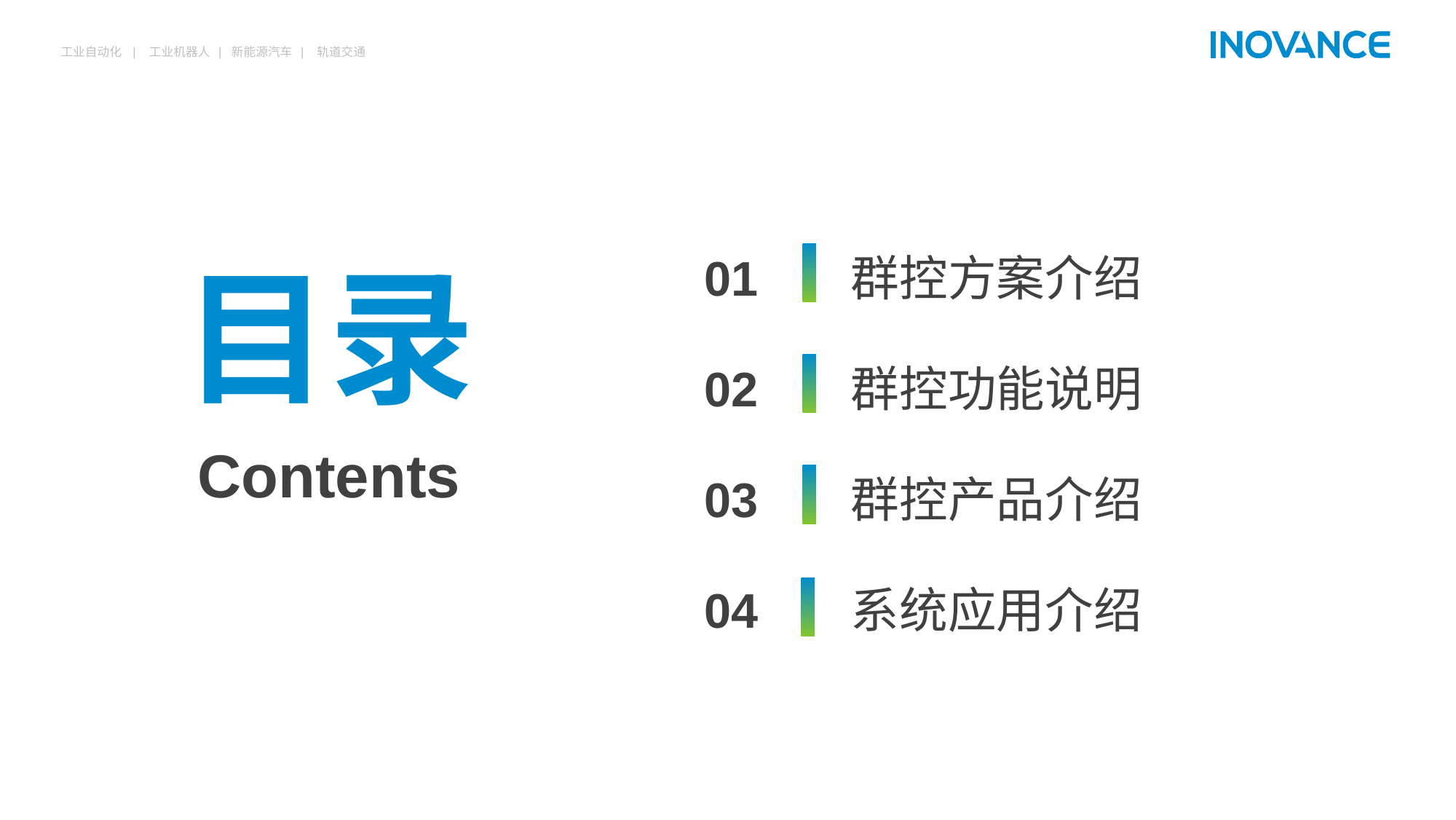

01
群控方案介绍
02
群控功能说明
03
群控产品介绍
04
系统应用介绍